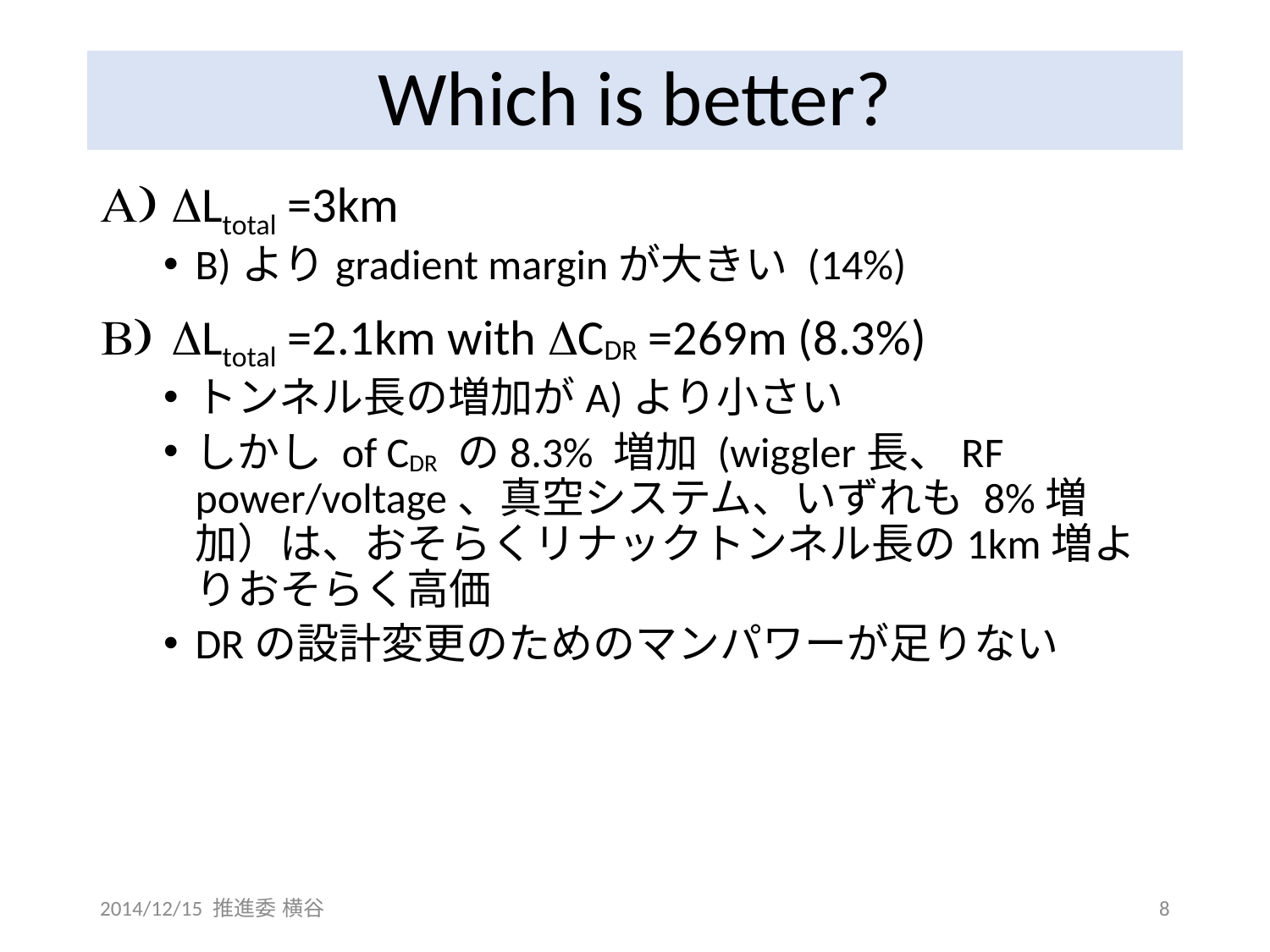

# Which is better?
ΔLtotal =3km
B)よりgradient marginが大きい (14%)
ΔLtotal =2.1km with ΔCDR =269m (8.3%)
トンネル長の増加がA)より小さい
しかし of CDR の8.3% 増加 (wiggler長、RF power/voltage、真空システム、いずれも 8%増加）は、おそらくリナックトンネル長の1km増よりおそらく高価
DRの設計変更のためのマンパワーが足りない
2014/12/15 推進委 横谷
8